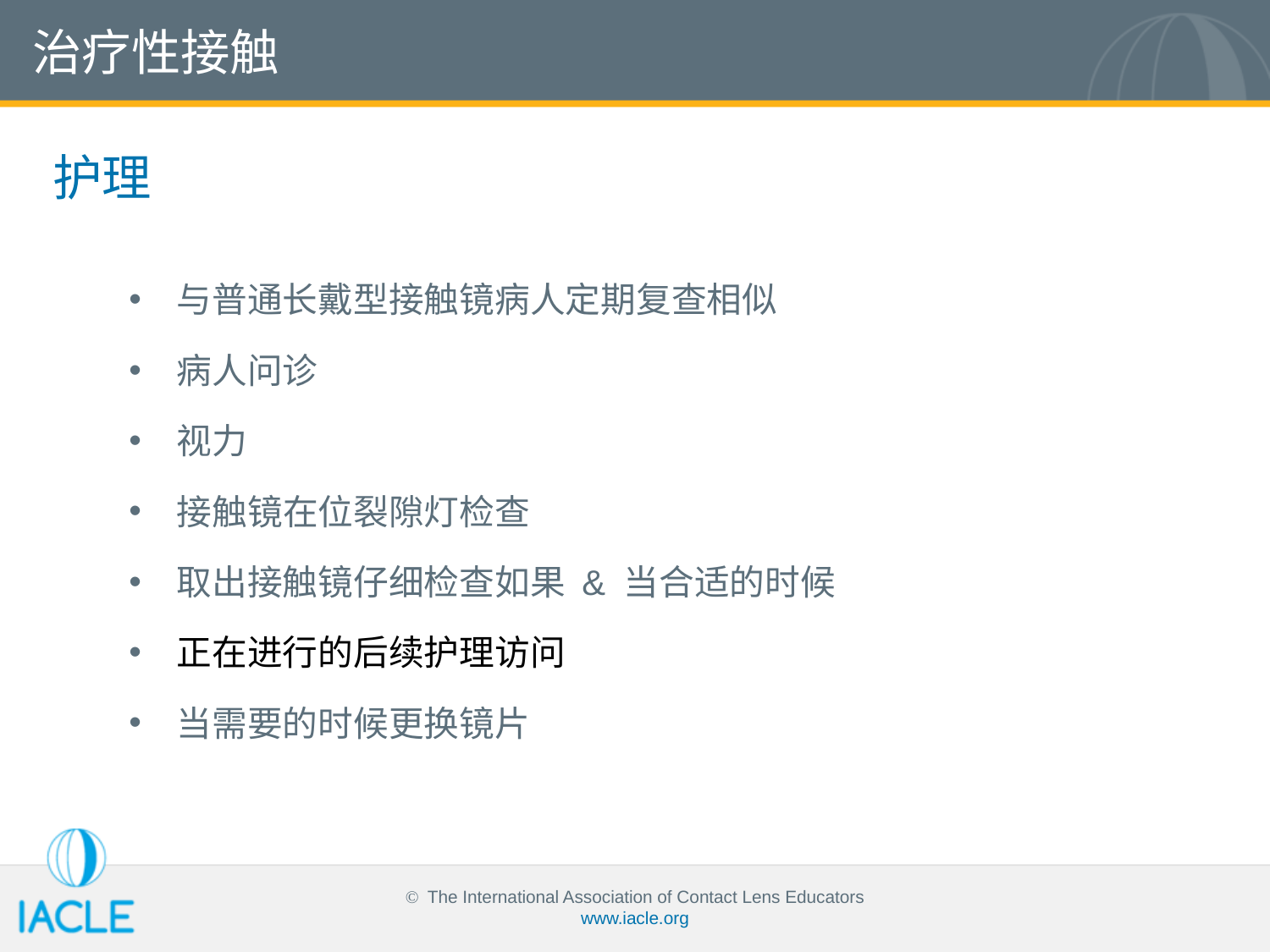

治疗性接触
护理
与普通长戴型接触镜病人定期复查相似
病人问诊
视力
接触镜在位裂隙灯检查
取出接触镜仔细检查如果 & 当合适的时候
正在进行的后续护理访问
当需要的时候更换镜片